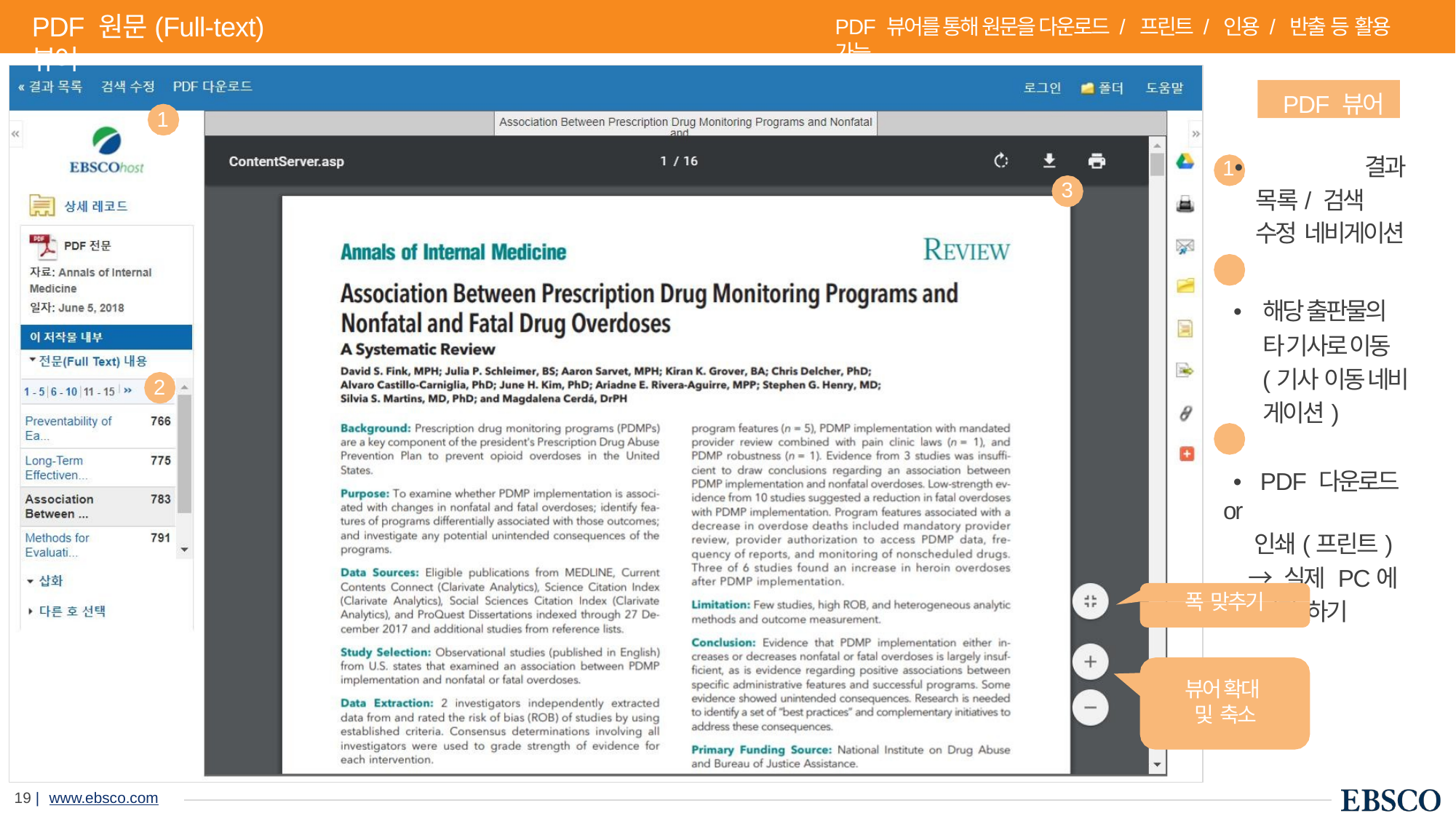

# PDF 원문(Full-text) 뷰어
PDF 뷰어를 통해 원문을 다운로드 / 프린트 / 인용 / 반출 등 활용 가능

PDF 뷰어
1

1•		결과 목록/ 검색  수정 네비게이션

2•	해당 출판물의  타 기사로 이동  (기사 이동 네비  게이션)

3•	PDF 다운로드 or
인쇄(프린트)
→ 실제 PC에
저장 하기

3

2

폭 맞추기

뷰어 확대  및 축소

19 | www.ebsco.com